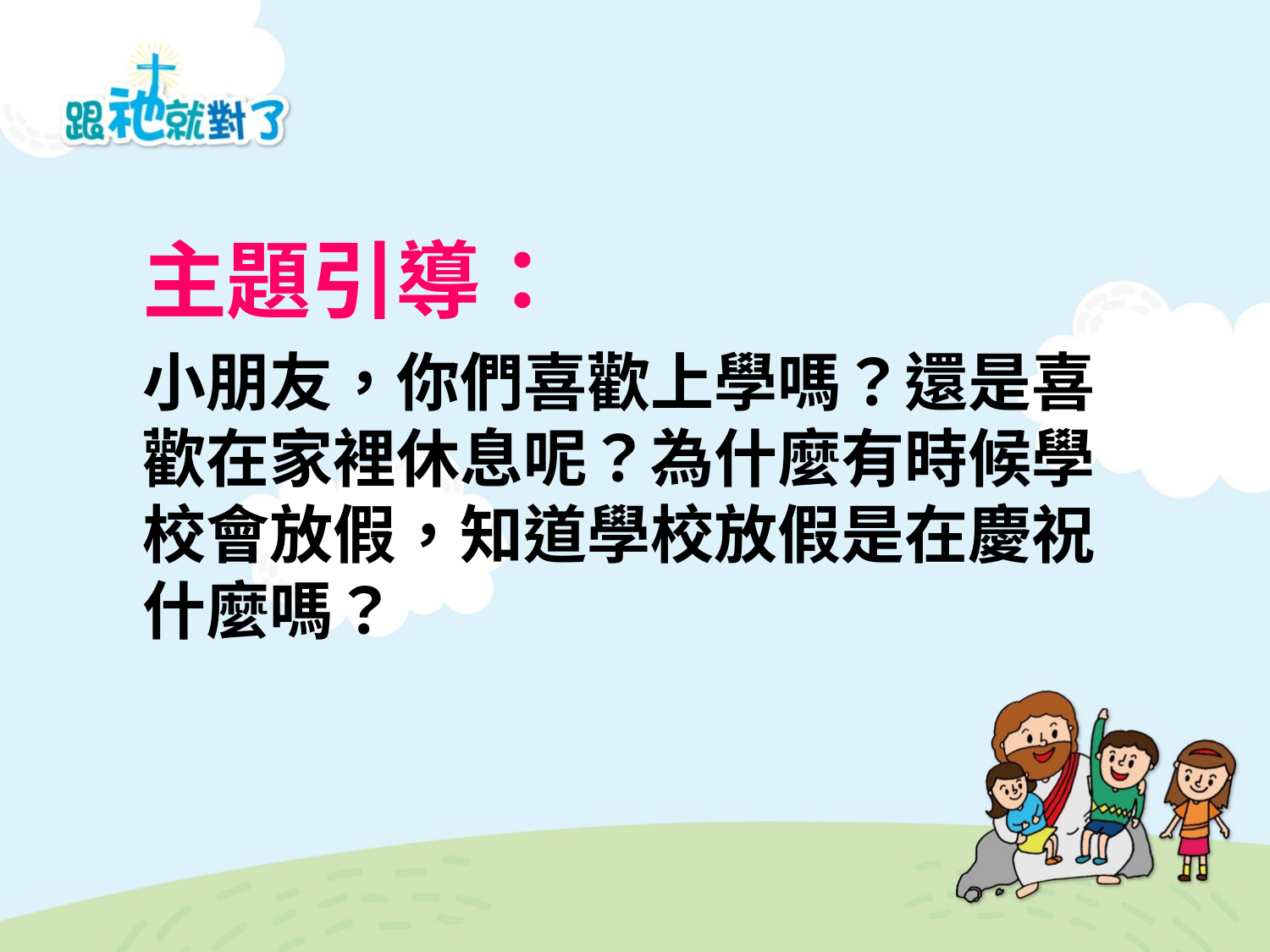

主題引導：
小朋友，你們喜歡上學嗎？還是喜歡在家裡休息呢？為什麼有時候學校會放假，知道學校放假是在慶祝什麼嗎？